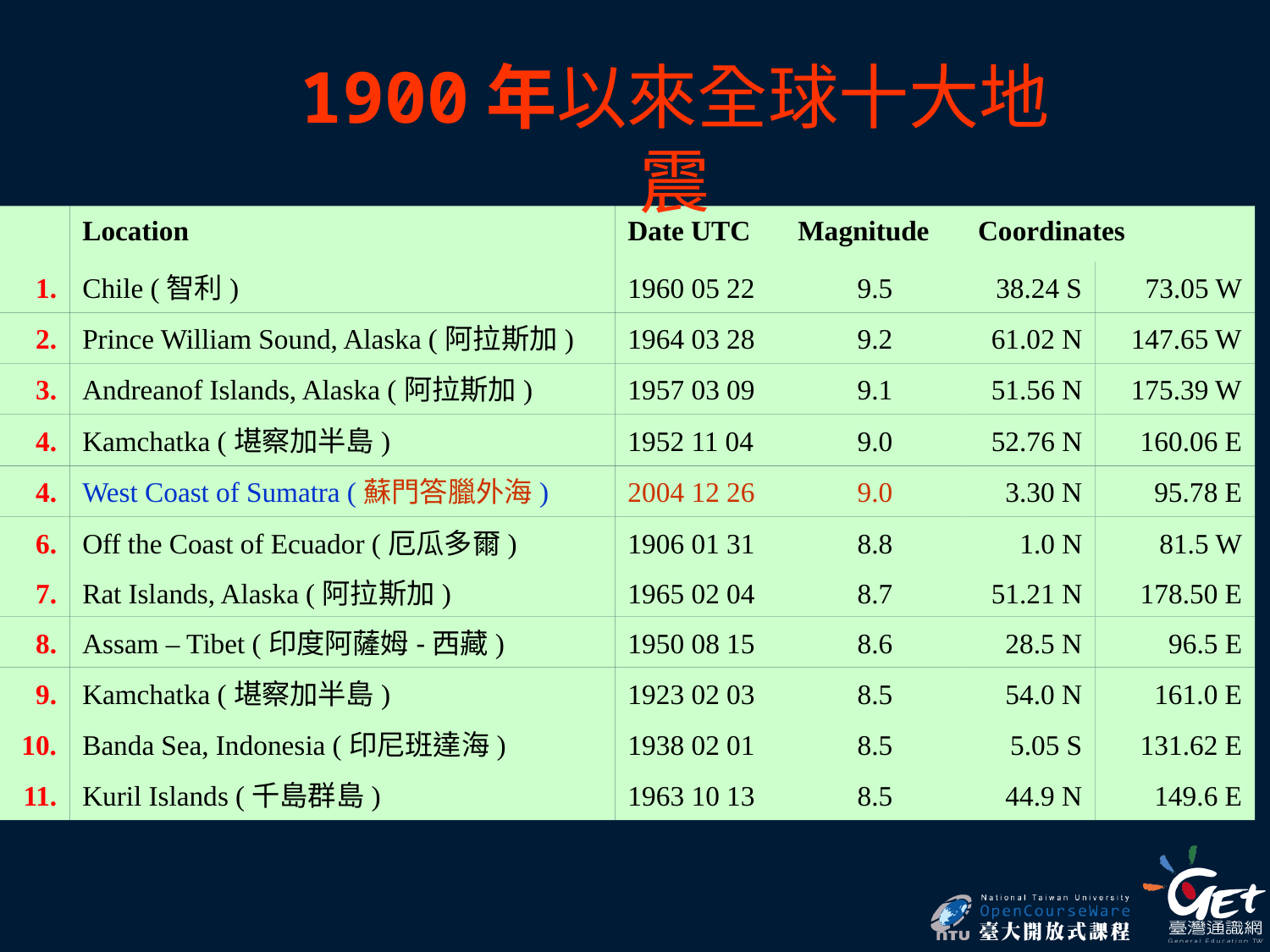

1900年以來全球十大地震

Location
Date UTC
Magnitude
Coordinates

1.
Chile (智利)
1960 05 22
9.5
38.24 S
73.05 W
2.
Prince William Sound, Alaska (阿拉斯加)
1964 03 28
9.2
61.02 N
147.65 W
3.
Andreanof Islands, Alaska (阿拉斯加)
1957 03 09
9.1
51.56 N
175.39 W
4.
Kamchatka (堪察加半島)
1952 11 04
9.0
52.76 N
160.06 E
4.
West Coast of Sumatra (蘇門答臘外海)
2004 12 26
9.0
3.30 N
95.78 E
6.
Off the Coast of Ecuador (厄瓜多爾)
1906 01 31
8.8
1.0 N
81.5 W
7.
Rat Islands, Alaska (阿拉斯加)
1965 02 04
8.7
51.21 N
178.50 E
8.
Assam – Tibet (印度阿薩姆-西藏)
1950 08 15
8.6
28.5 N
96.5 E
9.
Kamchatka (堪察加半島)
1923 02 03
8.5
54.0 N
161.0 E
10.
Banda Sea, Indonesia (印尼班達海)
1938 02 01
8.5
5.05 S
131.62 E
11.
Kuril Islands (千島群島)
1963 10 13
8.5
44.9 N
149.6 E